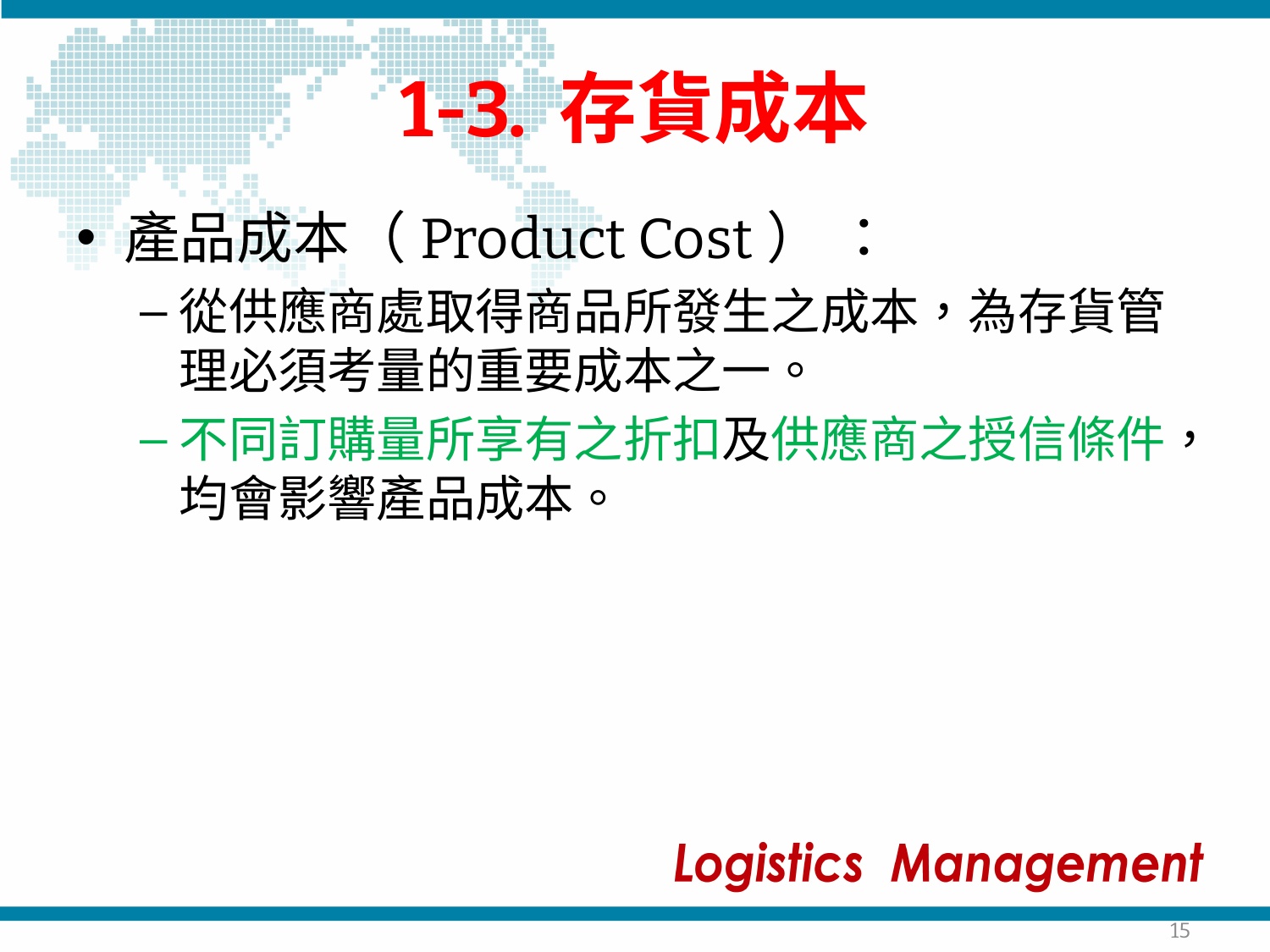

# 1-3. 存貨成本
產品成本（Product Cost） ：
從供應商處取得商品所發生之成本，為存貨管理必須考量的重要成本之一。
不同訂購量所享有之折扣及供應商之授信條件，均會影響產品成本。
15